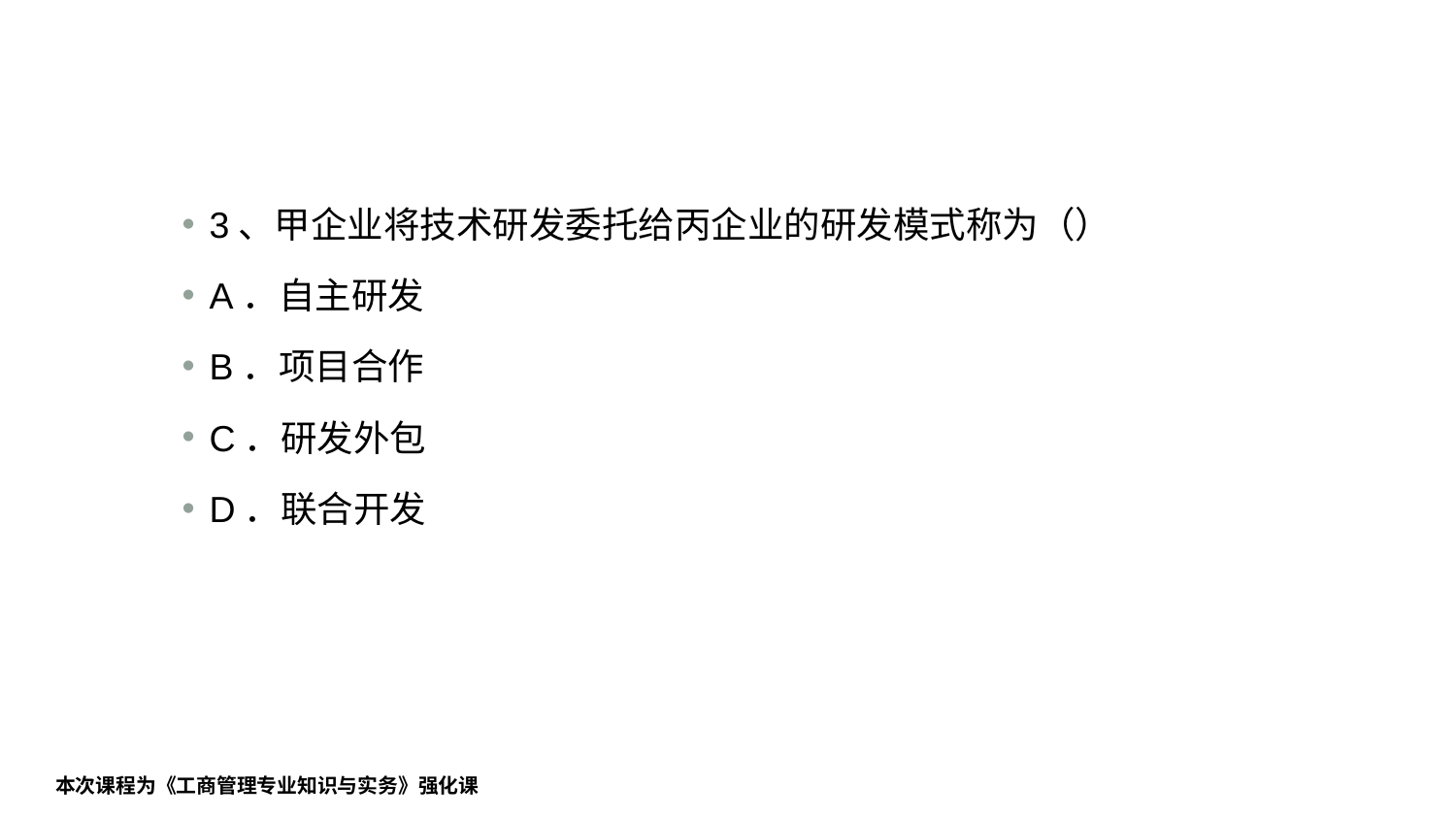

#
3、甲企业将技术研发委托给丙企业的研发模式称为（）
A．自主研发
B．项目合作
C．研发外包
D．联合开发